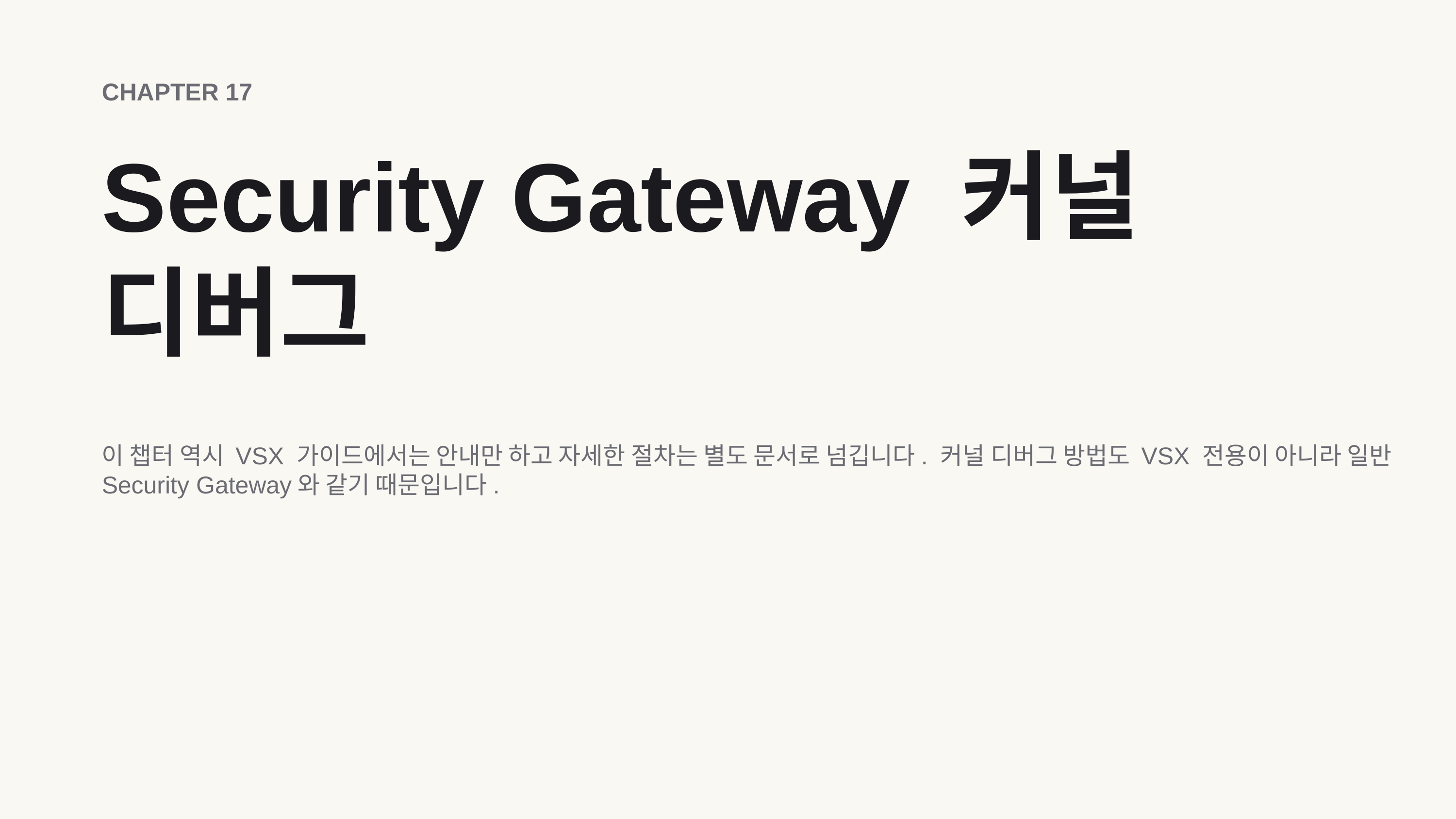

CHAPTER 17
Security Gateway 커널 디버그
이 챕터 역시 VSX 가이드에서는 안내만 하고 자세한 절차는 별도 문서로 넘깁니다. 커널 디버그 방법도 VSX 전용이 아니라 일반 Security Gateway와 같기 때문입니다.